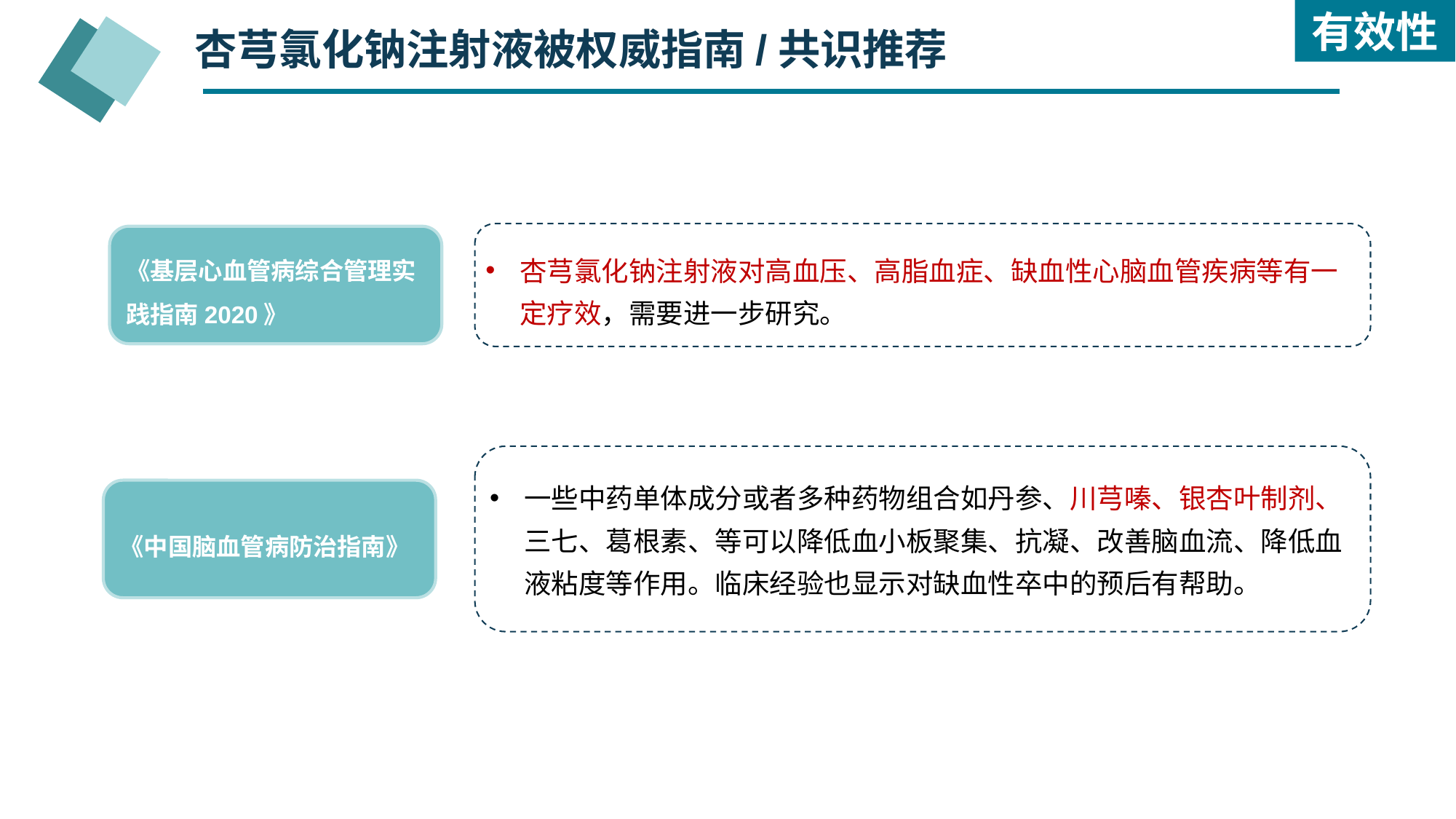

有效性
杏芎氯化钠注射液被权威指南/共识推荐

《基层心血管病综合管理实践指南2020》
杏芎氯化钠注射液对高血压、高脂血症、缺血性心脑血管疾病等有一定疗效，需要进一步研究。

一些中药单体成分或者多种药物组合如丹参、川芎嗪、银杏叶制剂、三七、葛根素、等可以降低血小板聚集、抗凝、改善脑血流、降低血液粘度等作用。临床经验也显示对缺血性卒中的预后有帮助。
《中国脑血管病防治指南》